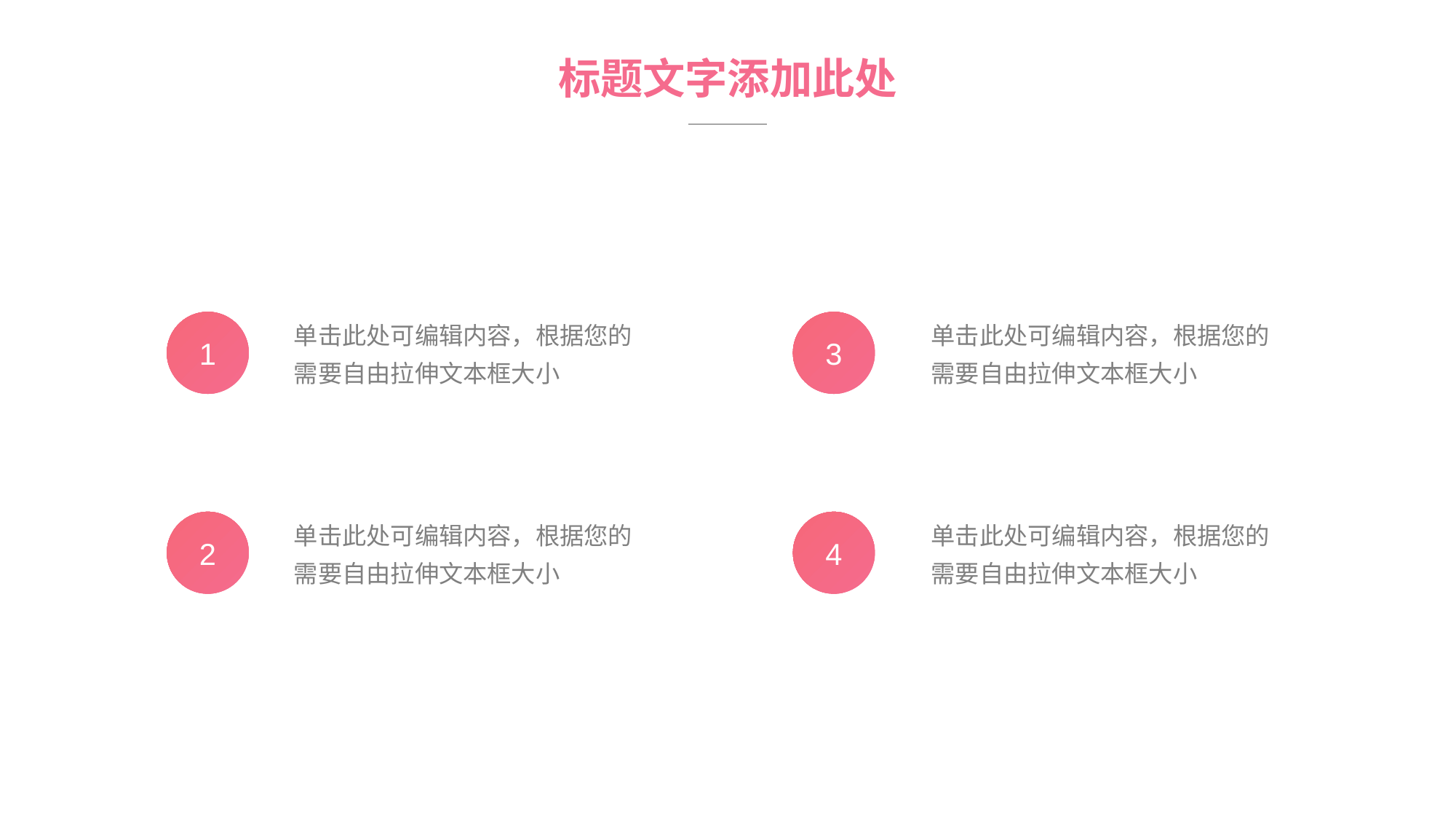

标题文字添加此处
单击此处可编辑内容，根据您的需要自由拉伸文本框大小
单击此处可编辑内容，根据您的需要自由拉伸文本框大小
1
3
单击此处可编辑内容，根据您的需要自由拉伸文本框大小
单击此处可编辑内容，根据您的需要自由拉伸文本框大小
2
4